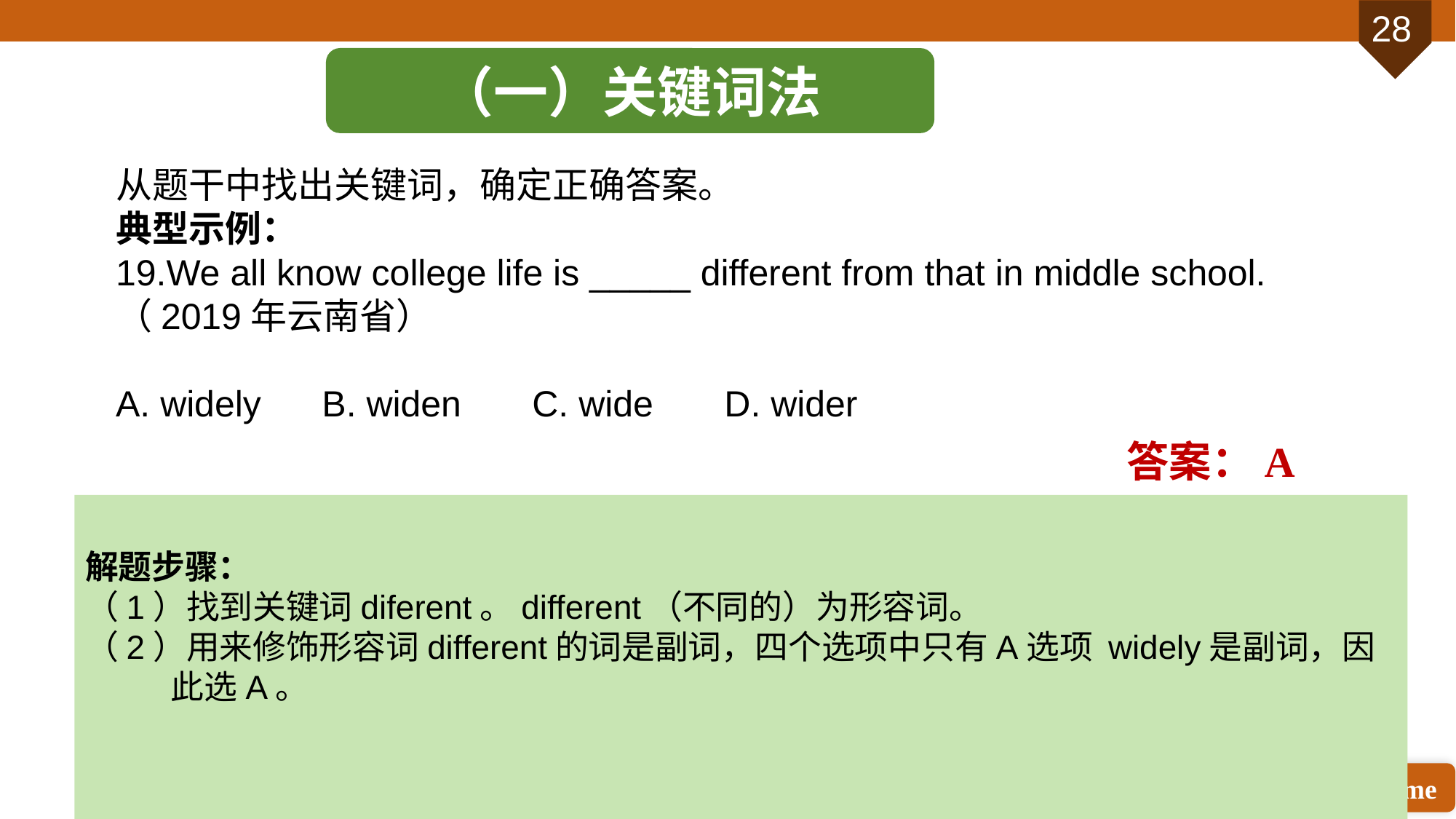

（一）关键词法
从题干中找出关键词，确定正确答案。
典型示例：
19.We all know college life is _____ different from that in middle school. （2019年云南省）

A. widely      B. widen       C. wide       D. wider
答案：A

解题步骤：
（1）找到关键词diferent。different（不同的）为形容词。
（2）用来修饰形容词different的词是副词，四个选项中只有A选项 widely是副词，因此选A。